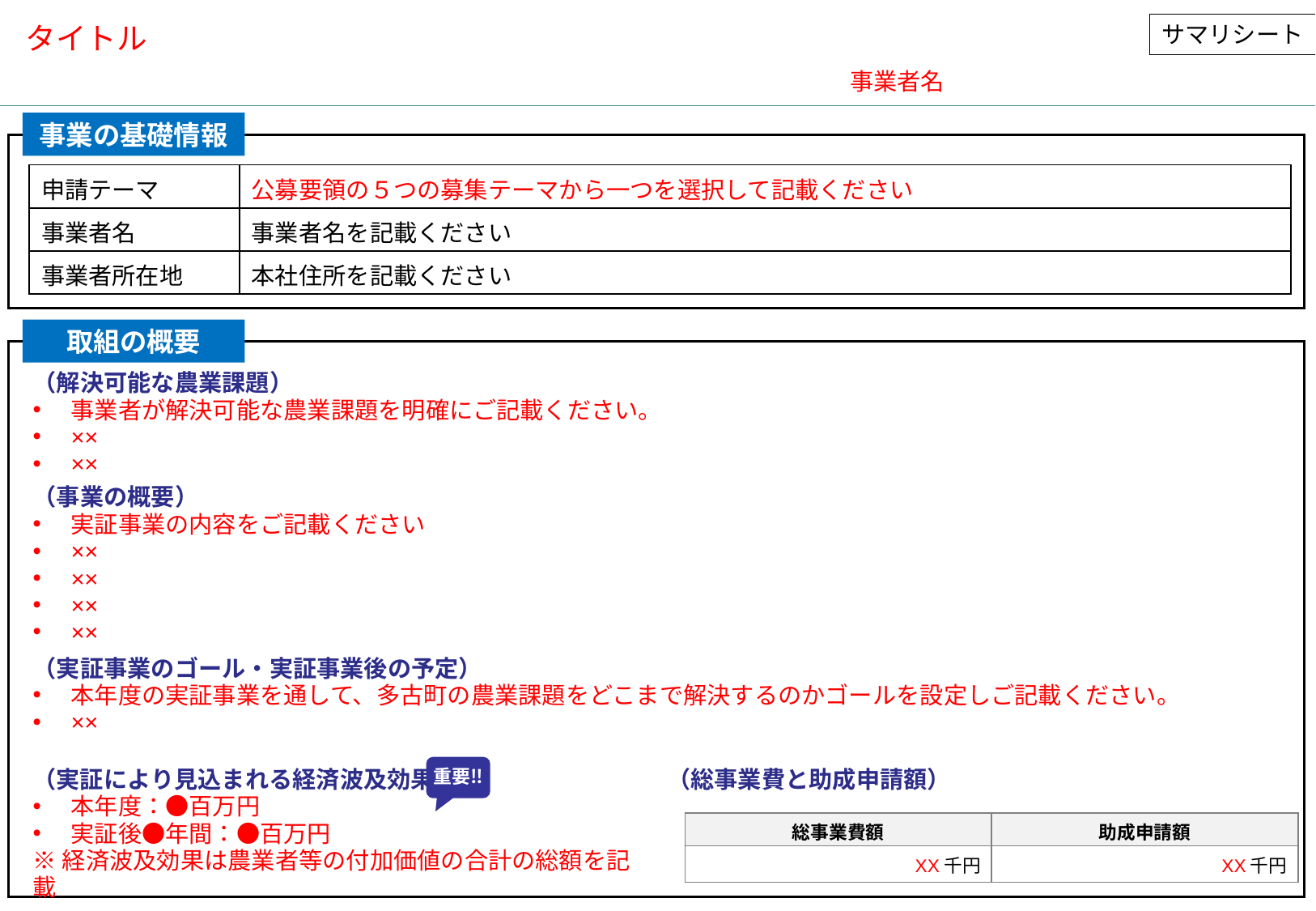

タイトル
サマリシート
事業者名
事業の基礎情報

| 申請テーマ | 公募要領の５つの募集テーマから一つを選択して記載ください |
| --- | --- |
| 事業者名 | 事業者名を記載ください |
| 事業者所在地 | 本社住所を記載ください |
取組の概要

（解決可能な農業課題）
事業者が解決可能な農業課題を明確にご記載ください。
××
××

（事業の概要）
実証事業の内容をご記載ください
××
××
××
××

（実証事業のゴール・実証事業後の予定）
本年度の実証事業を通して、多古町の農業課題をどこまで解決するのかゴールを設定しご記載ください。
××

重要‼
（実証により見込まれる経済波及効果）
本年度：●百万円
実証後●年間：●百万円
※経済波及効果は農業者等の付加価値の合計の総額を記載
（総事業費と助成申請額）
| 総事業費額 | 助成申請額 |
| --- | --- |
| XX千円 | XX千円 |